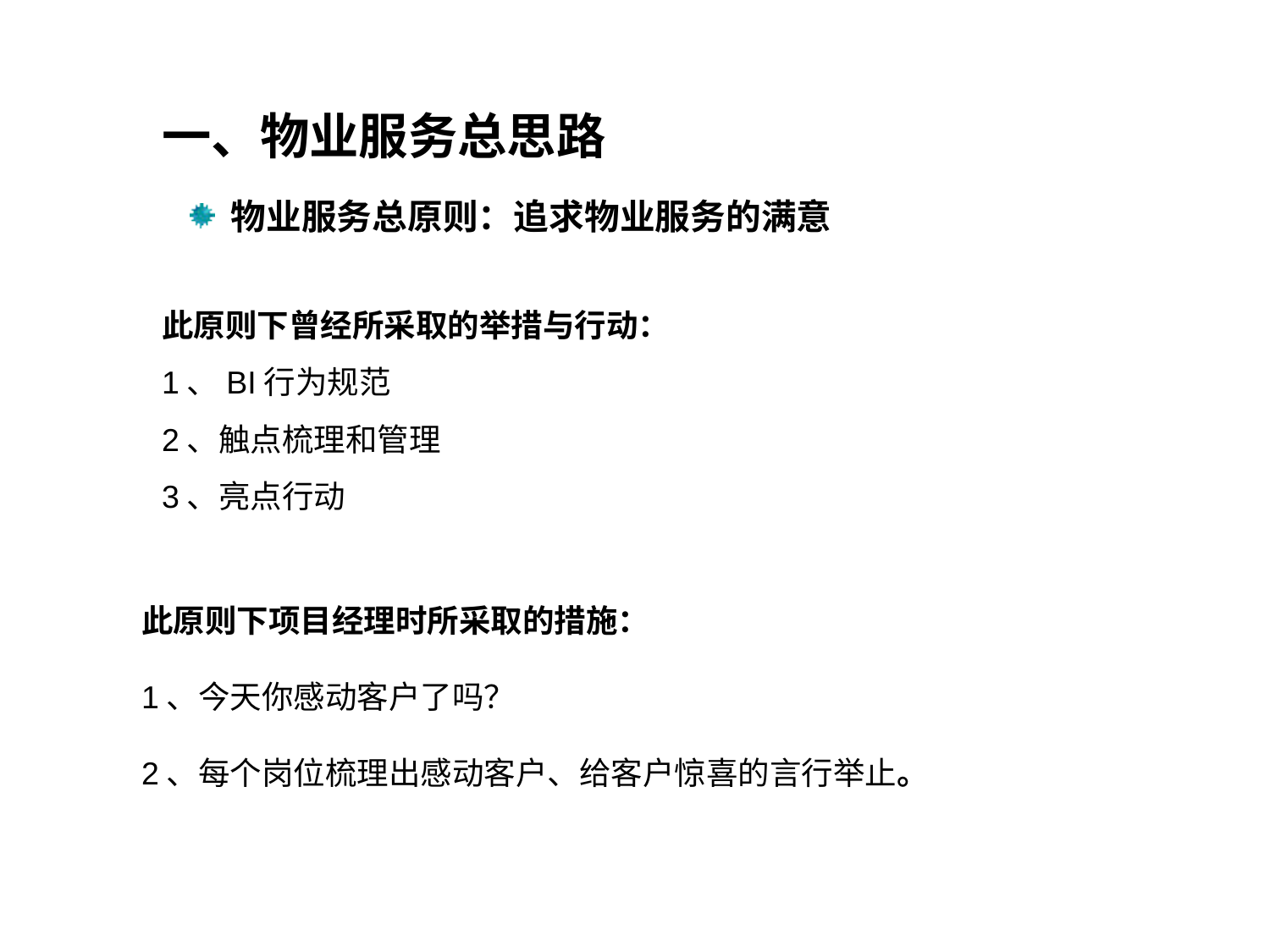

一、物业服务总思路
 物业服务总原则：追求物业服务的满意
此原则下曾经所采取的举措与行动：
1、BI行为规范
2、触点梳理和管理
3、亮点行动
此原则下项目经理时所采取的措施：
1、今天你感动客户了吗？
2、每个岗位梳理出感动客户、给客户惊喜的言行举止。